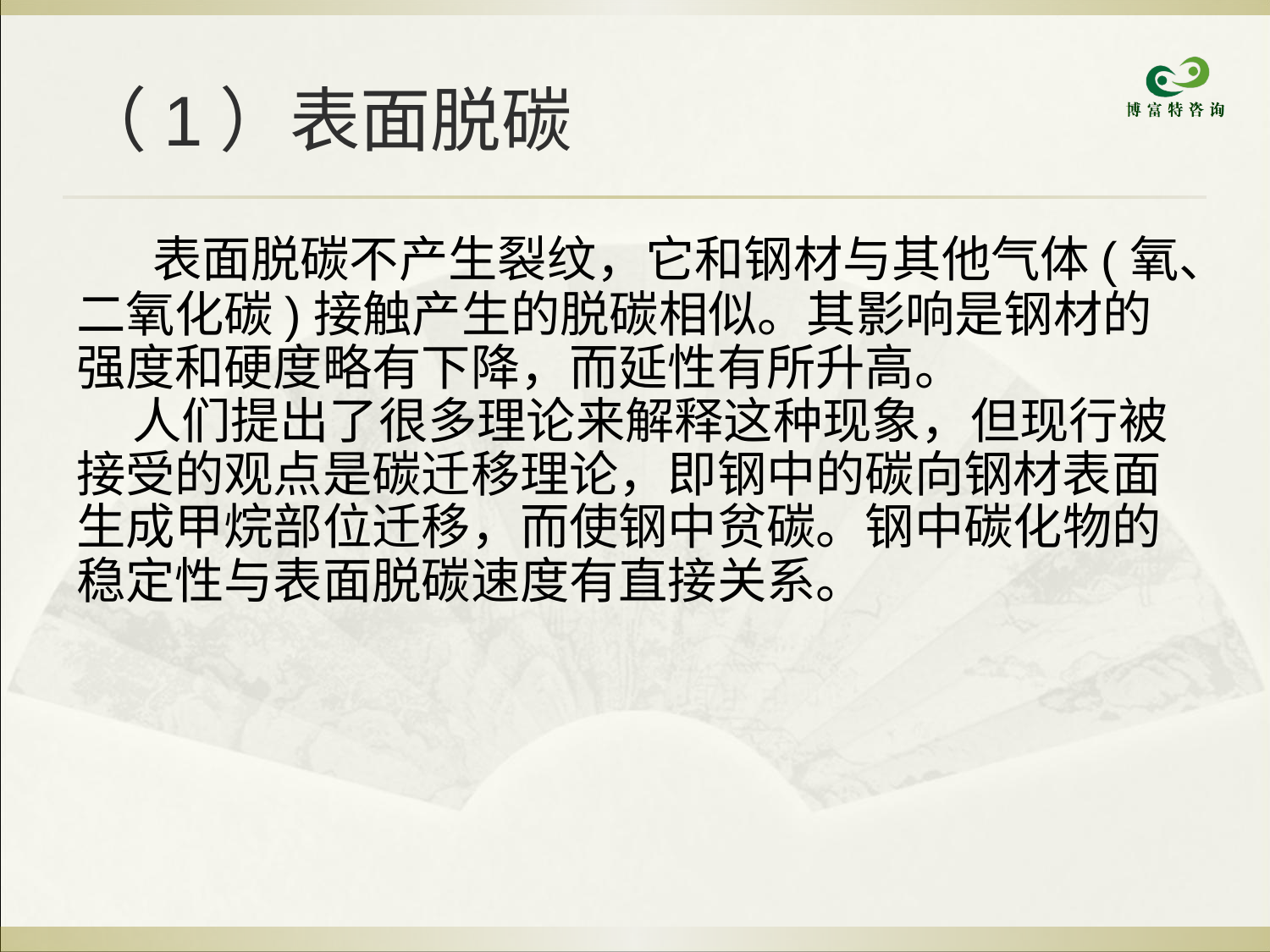

（1）表面脱碳
    表面脱碳不产生裂纹，它和钢材与其他气体(氧、二氧化碳)接触产生的脱碳相似。其影响是钢材的强度和硬度略有下降，而延性有所升高。
    人们提出了很多理论来解释这种现象，但现行被接受的观点是碳迁移理论，即钢中的碳向钢材表面生成甲烷部位迁移，而使钢中贫碳。钢中碳化物的稳定性与表面脱碳速度有直接关系。